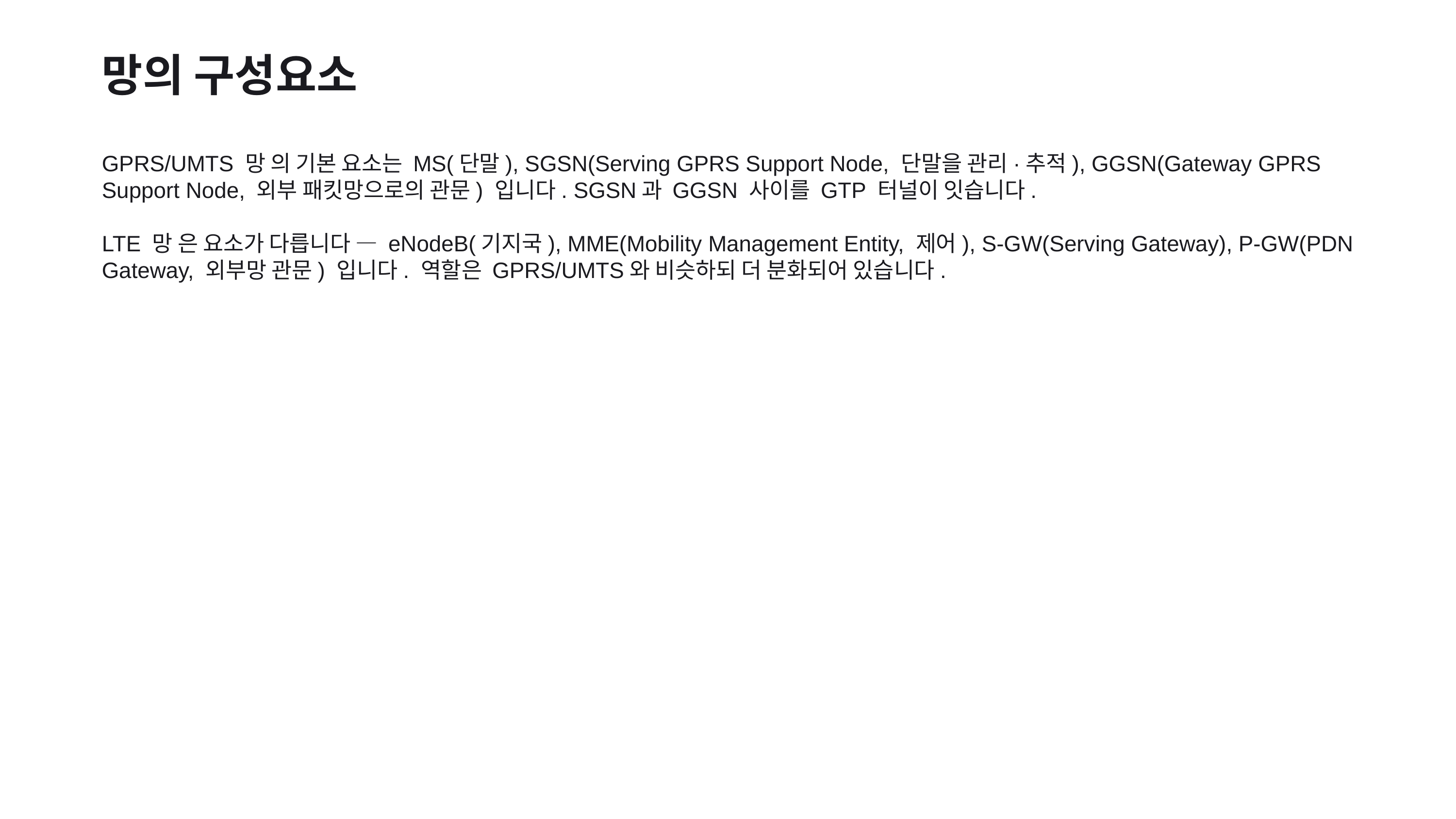

망의 구성요소
GPRS/UMTS 망 의 기본 요소는 MS(단말), SGSN(Serving GPRS Support Node, 단말을 관리·추적), GGSN(Gateway GPRS Support Node, 외부 패킷망으로의 관문) 입니다. SGSN과 GGSN 사이를 GTP 터널이 잇습니다.

LTE 망 은 요소가 다릅니다 — eNodeB(기지국), MME(Mobility Management Entity, 제어), S-GW(Serving Gateway), P-GW(PDN Gateway, 외부망 관문) 입니다. 역할은 GPRS/UMTS와 비슷하되 더 분화되어 있습니다.